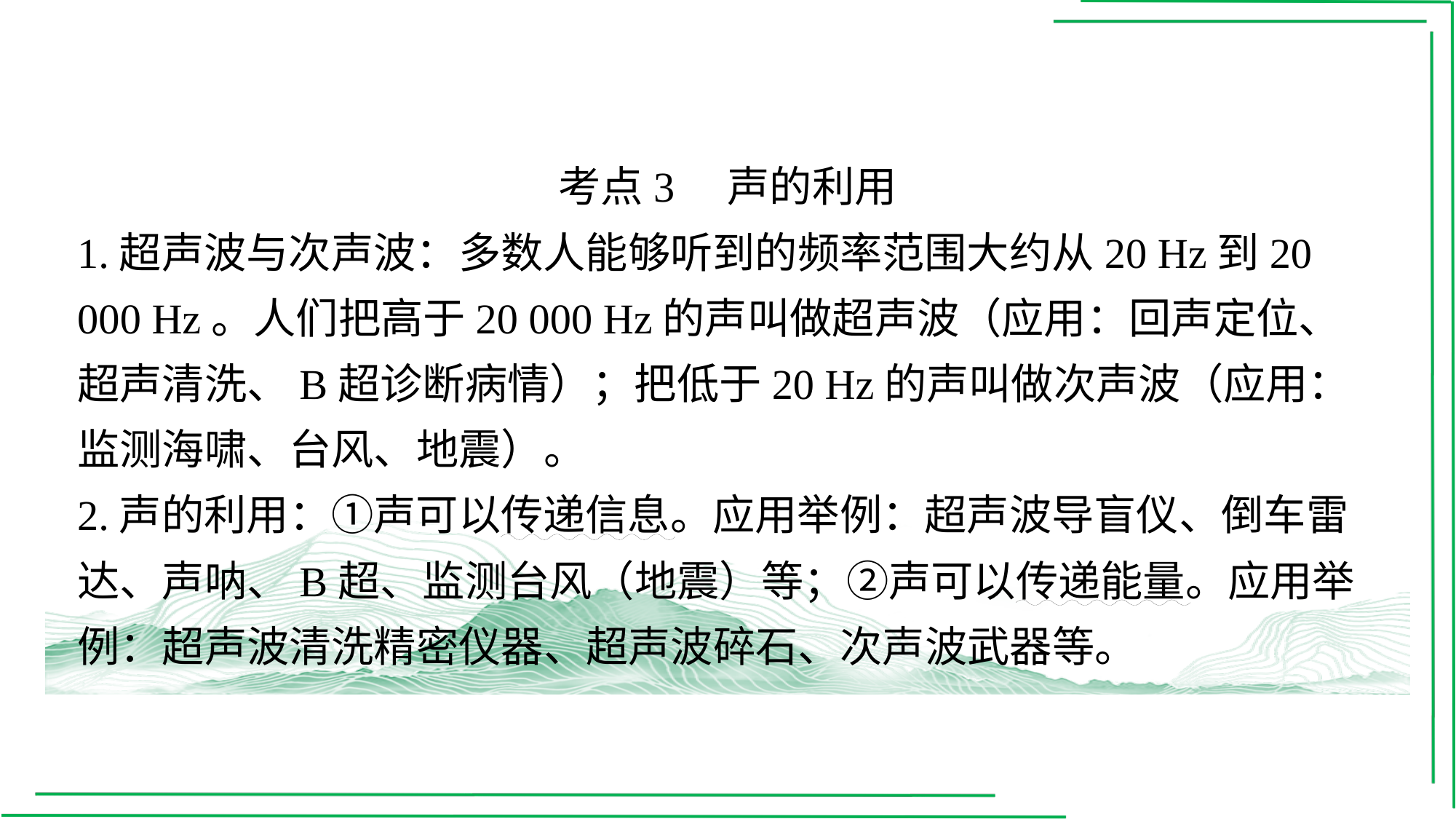

考点3　声的利用
1.超声波与次声波：多数人能够听到的频率范围大约从20 Hz到20 000 Hz。人们把高于20 000 Hz的声叫做超声波（应用：回声定位、超声清洗、B超诊断病情）；把低于20 Hz的声叫做次声波（应用：监测海啸、台风、地震）。
2.声的利用：①声可以传递信息。应用举例：超声波导盲仪、倒车雷达、声呐、B超、监测台风（地震）等；②声可以传递能量。应用举例：超声波清洗精密仪器、超声波碎石、次声波武器等。